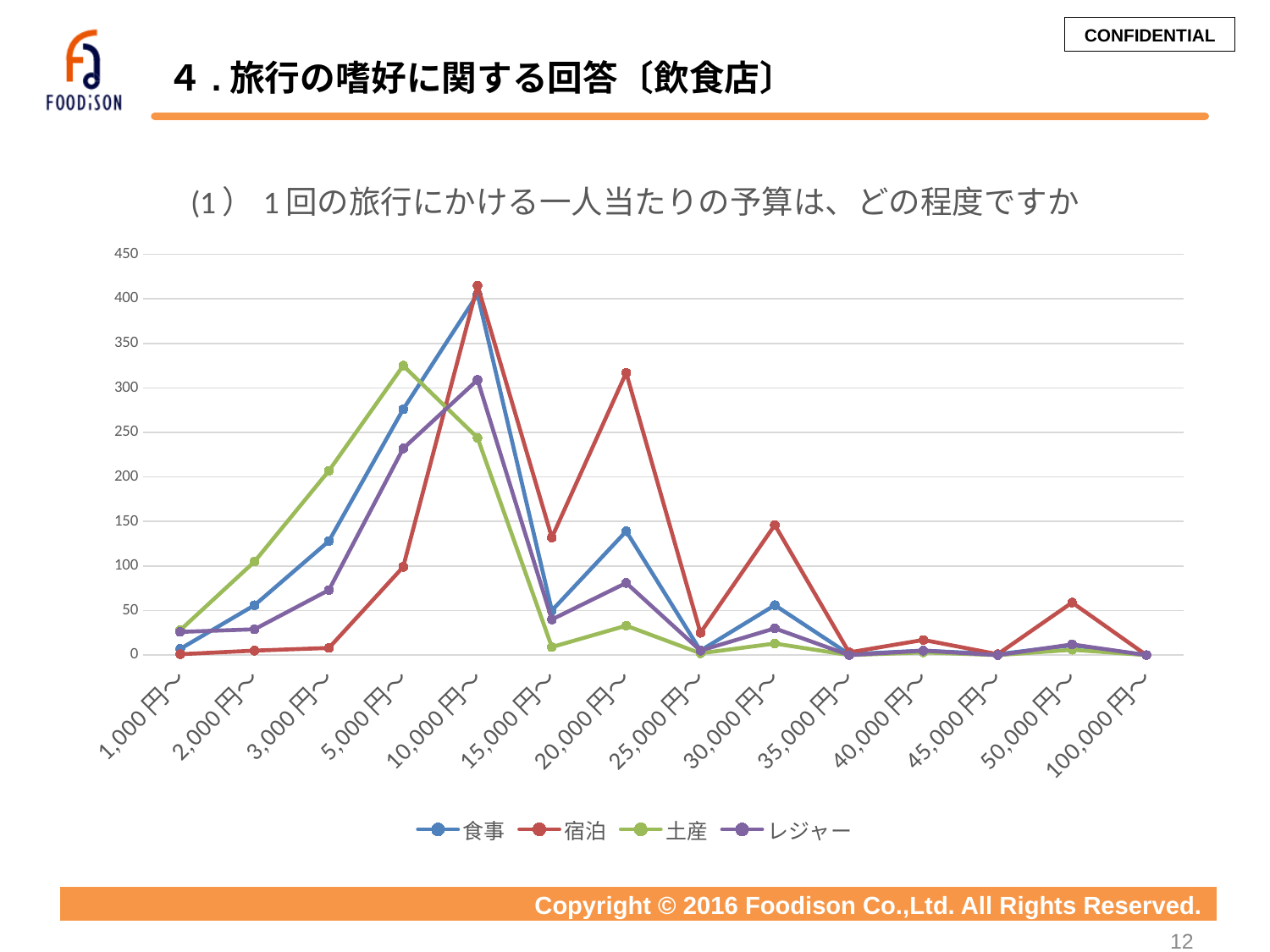

# ４.旅行の嗜好に関する回答〔飲食店〕

### Chart: (1）1回の旅行にかける一人当たりの予算は、どの程度ですか

| Category | 食事 | 宿泊 | 土産 | レジャー |
|---|---|---|---|---|
| 1000 | 7.0 | 1.0 | 28.0 | 26.0 |
| 2000 | 56.0 | 5.0 | 105.0 | 29.0 |
| 3000 | 128.0 | 8.0 | 207.0 | 73.0 |
| 5000 | 276.0 | 99.0 | 325.0 | 232.0 |
| 10000 | 405.0 | 415.0 | 244.0 | 309.0 |
| 15000 | 50.0 | 132.0 | 9.0 | 40.0 |
| 20000 | 139.0 | 317.0 | 33.0 | 81.0 |
| 25000 | 5.0 | 25.0 | 2.0 | 5.0 |
| 30000 | 56.0 | 146.0 | 13.0 | 30.0 |
| 35000 | 1.0 | 3.0 | 0.0 | 0.0 |
| 40000 | 5.0 | 17.0 | 3.0 | 5.0 |
| 45000 | 1.0 | 1.0 | 0.0 | 0.0 |
| 50000 | 11.0 | 59.0 | 6.0 | 12.0 |
| 100000 | 0.0 | 0.0 | 0.0 | 0.0 |
12